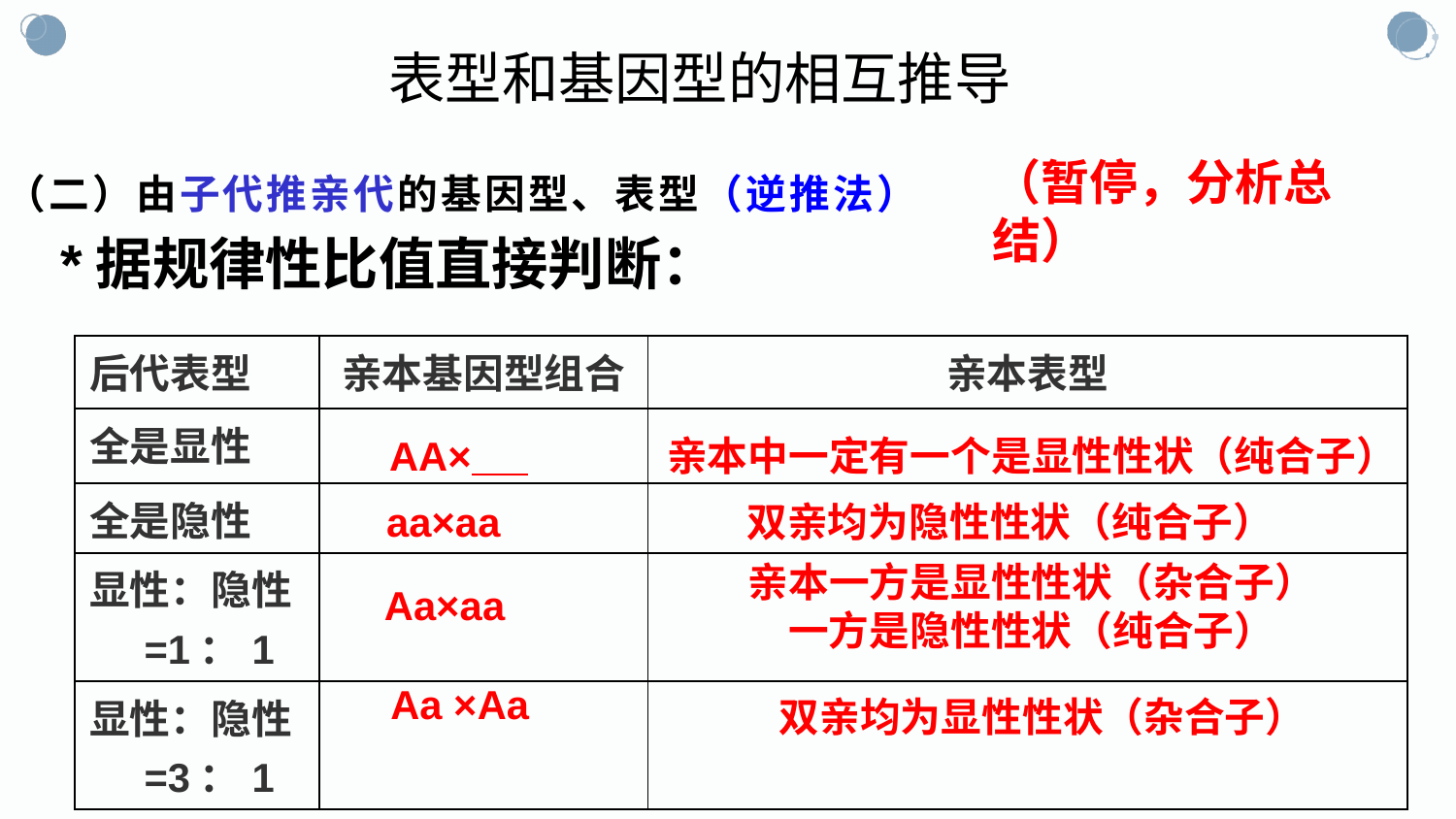

表型和基因型的相互推导
（暂停，分析总结）
（二）由子代推亲代的基因型、表型（逆推法）
*据规律性比值直接判断：
| 后代表型 | 亲本基因型组合 | 亲本表型 |
| --- | --- | --- |
| 全是显性 |  |  |
| 全是隐性 |  |  |
| 显性：隐性=1：1 |  |  |
| 显性：隐性=3：1 |  |  |
AA×
亲本中一定有一个是显性性状（纯合子）
aa×aa
双亲均为隐性性状（纯合子）
亲本一方是显性性状（杂合子）
一方是隐性性状（纯合子）
Aa×aa
Aa ×Aa
双亲均为显性性状（杂合子）